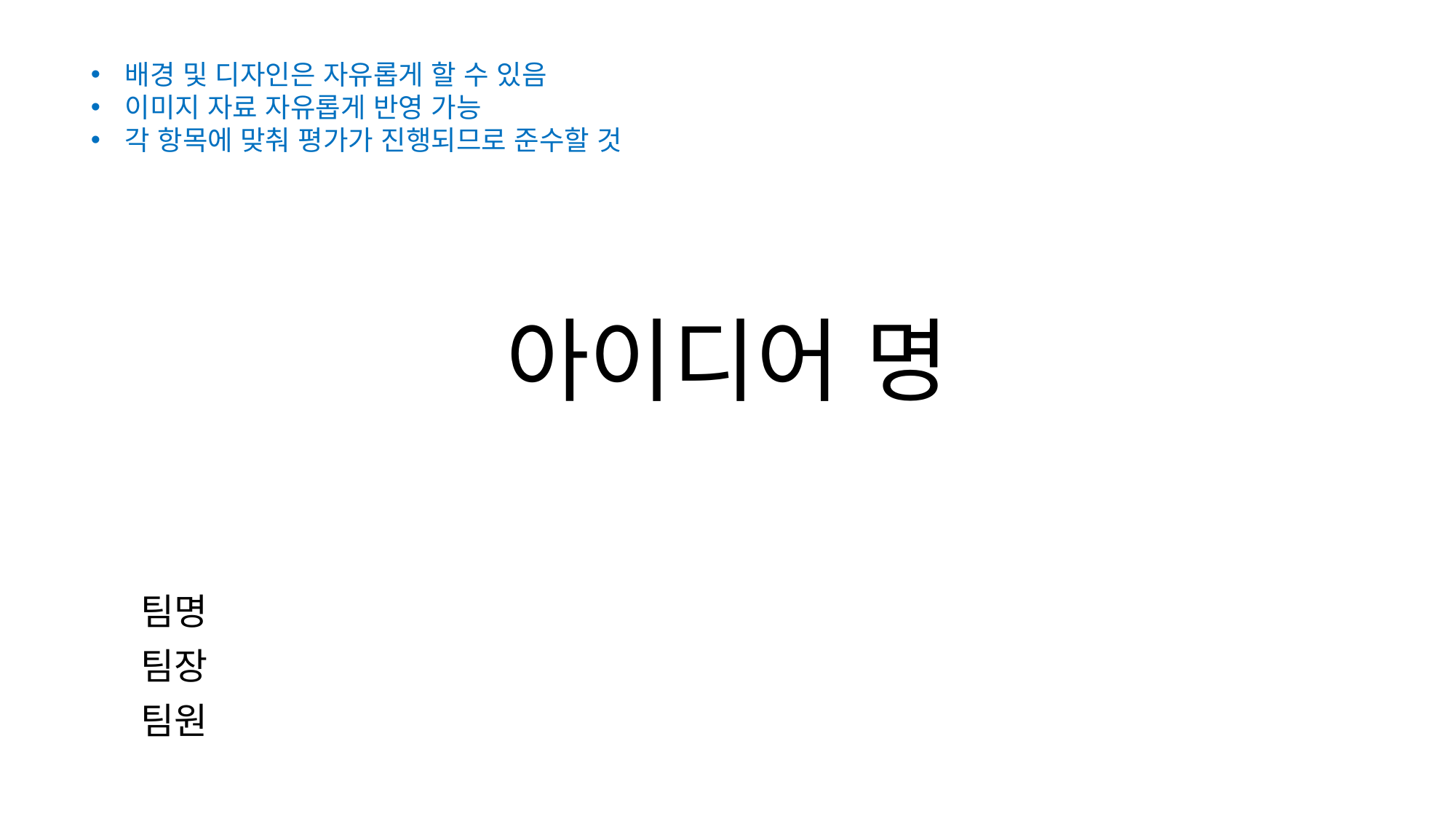

배경 및 디자인은 자유롭게 할 수 있음
이미지 자료 자유롭게 반영 가능
각 항목에 맞춰 평가가 진행되므로 준수할 것
# 아이디어 명
팀명
팀장
팀원